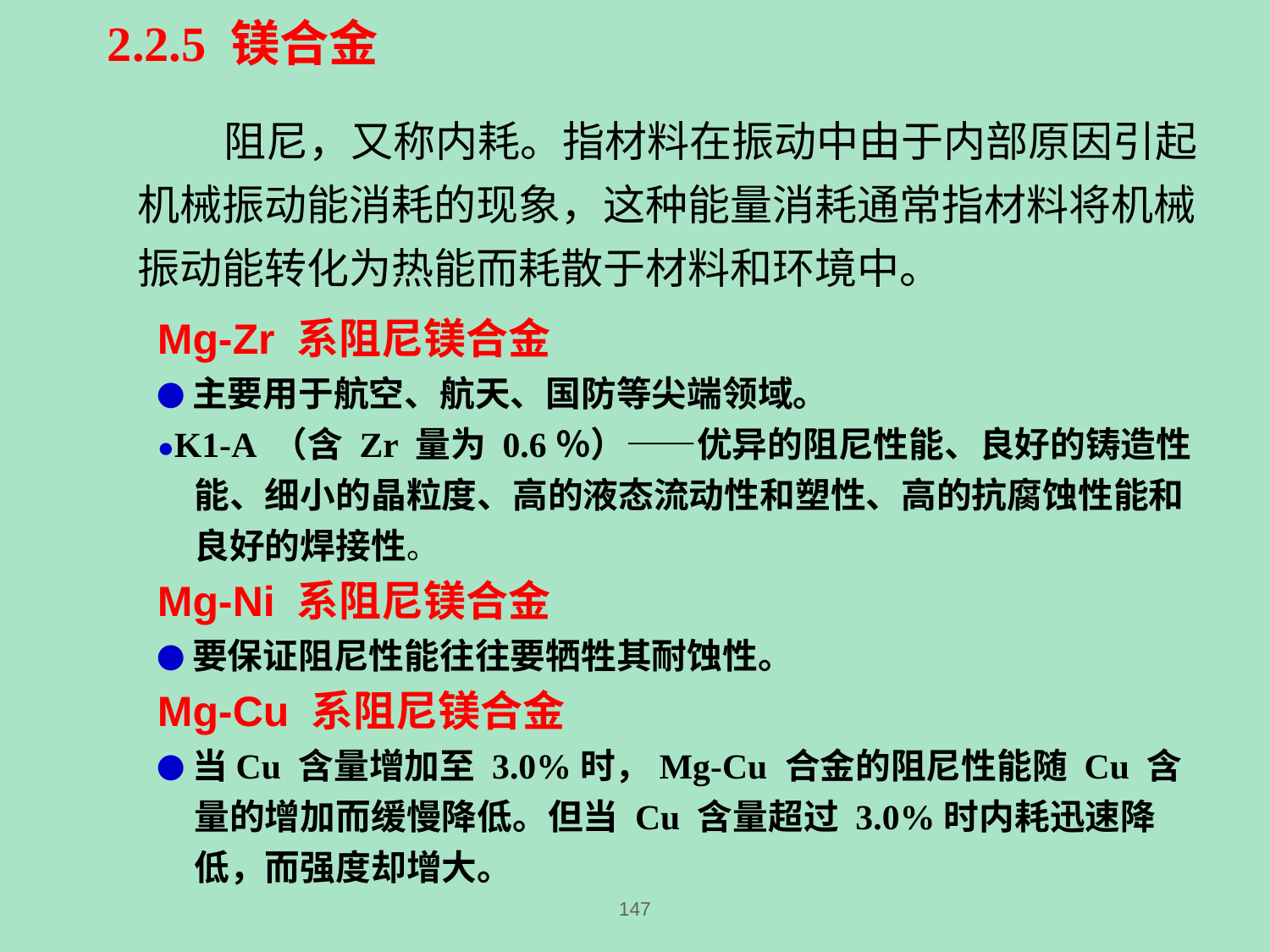

2.2.5 镁合金
        阻尼，又称内耗。指材料在振动中由于内部原因引起机械振动能消耗的现象，这种能量消耗通常指材料将机械振动能转化为热能而耗散于材料和环境中。
Mg-Zr 系阻尼镁合金
●主要用于航空、航天、国防等尖端领域。
●K1-A （含 Zr 量为 0.6％）——优异的阻尼性能、良好的铸造性能、细小的晶粒度、高的液态流动性和塑性、高的抗腐蚀性能和良好的焊接性。
Mg-Ni 系阻尼镁合金
●要保证阻尼性能往往要牺牲其耐蚀性。
Mg-Cu 系阻尼镁合金
●当Cu 含量增加至 3.0%时，Mg-Cu 合金的阻尼性能随 Cu 含量的增加而缓慢降低。但当 Cu 含量超过 3.0%时内耗迅速降低，而强度却增大。
147